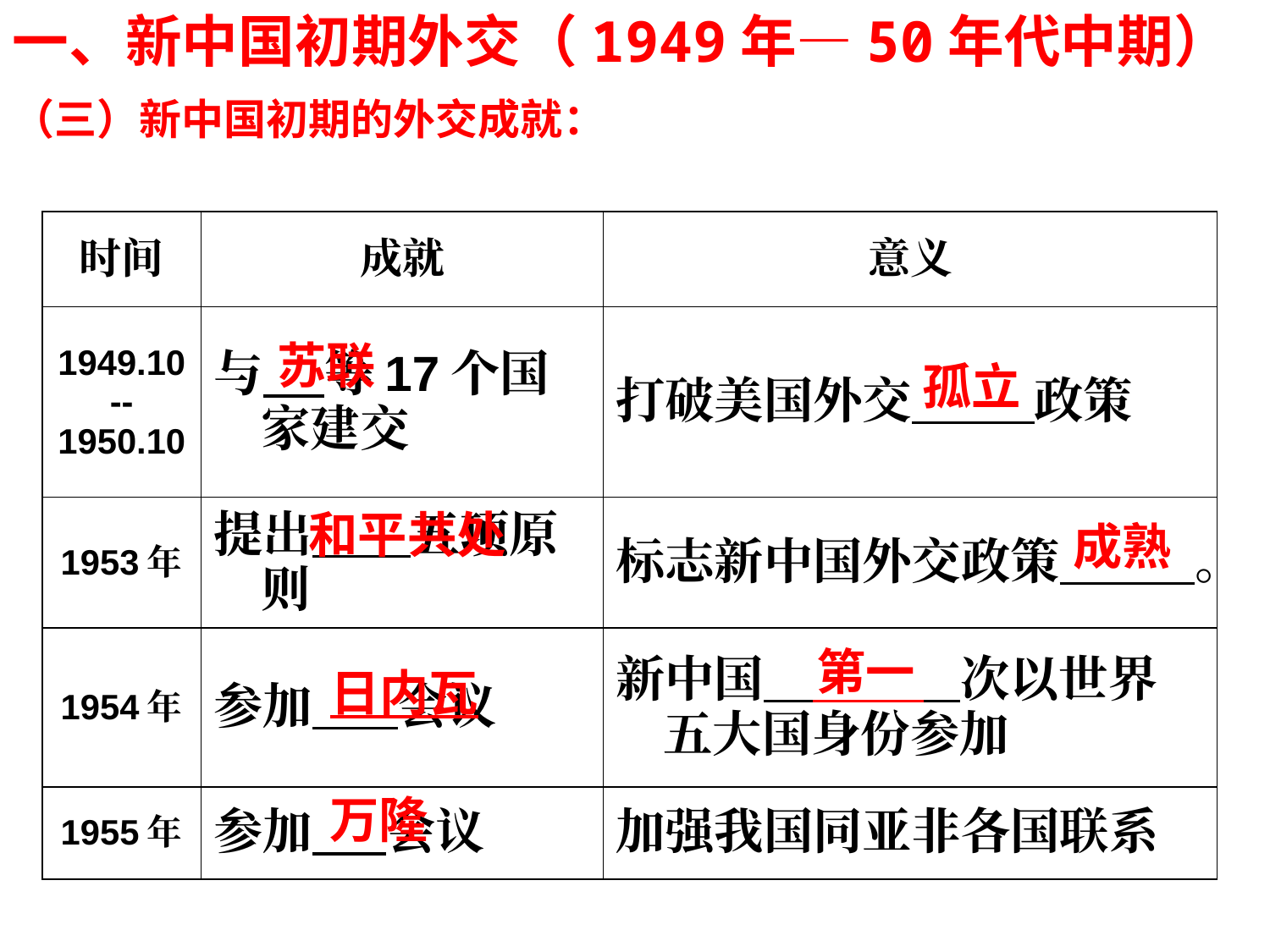

一、新中国初期外交（1949年—50年代中期）

（三）新中国初期的外交成就：
| 时间 | 成就 | 意义 |
| --- | --- | --- |
| 1949.10 -- 1950.10 | 与 等17个国家建交 | 打破美国外交 政策 |
| 1953年 | 提出 五项原则 | 标志新中国外交政策 。 |
| 1954年 | 参加 会议 | 新中国 次以世界五大国身份参加 |
| 1955年 | 参加 会议 | 加强我国同亚非各国联系 |
苏联
孤立
和平共处
 成熟
第一
日内瓦
万隆